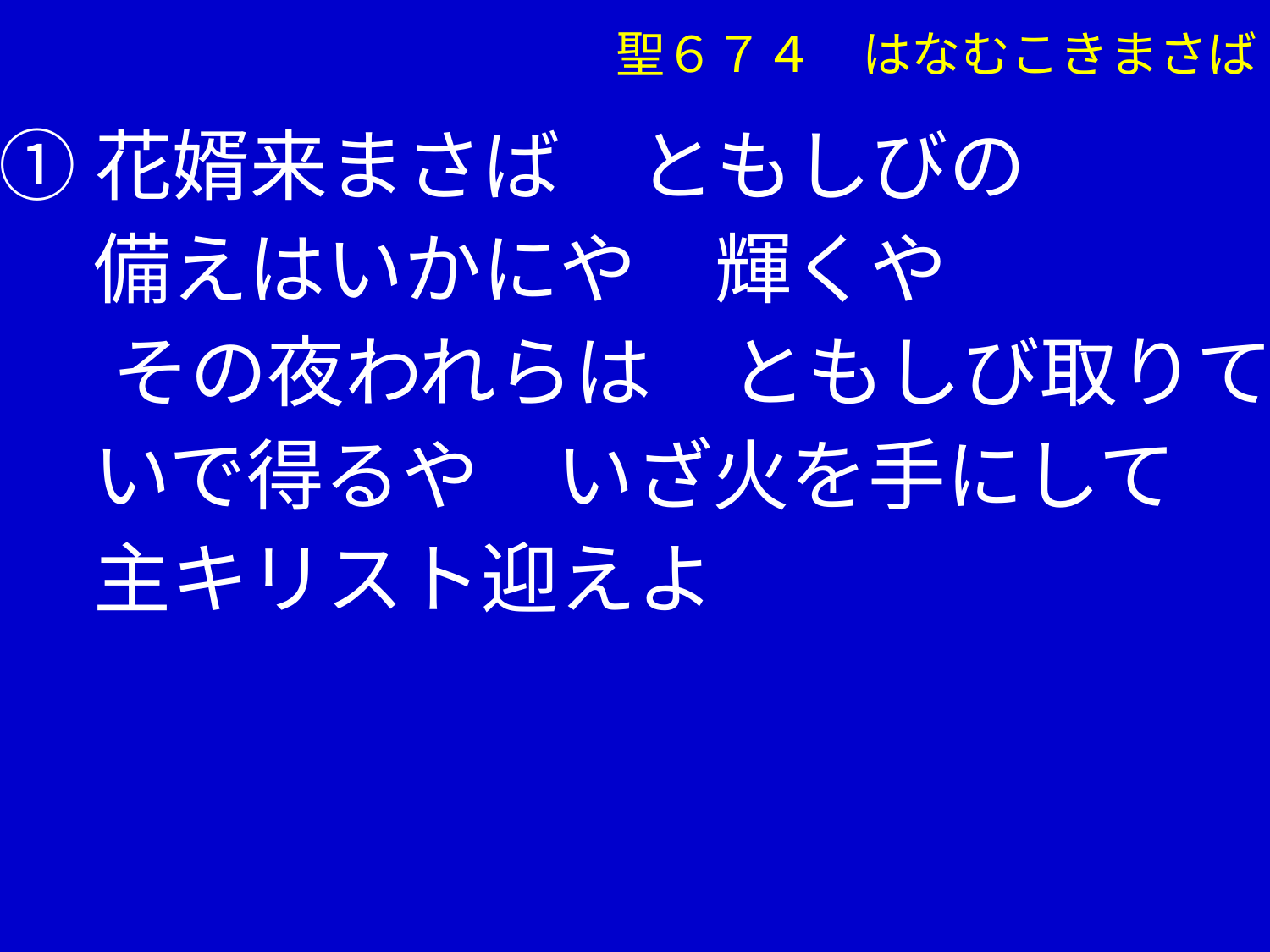

聖６７４　はなむこきまさば
①花婿来まさば　ともしびの
　 備えはいかにや　輝くや
 　その夜われらは　ともしび取りて
　 いで得るや　いざ火を手にして
　 主キリスト迎えよ